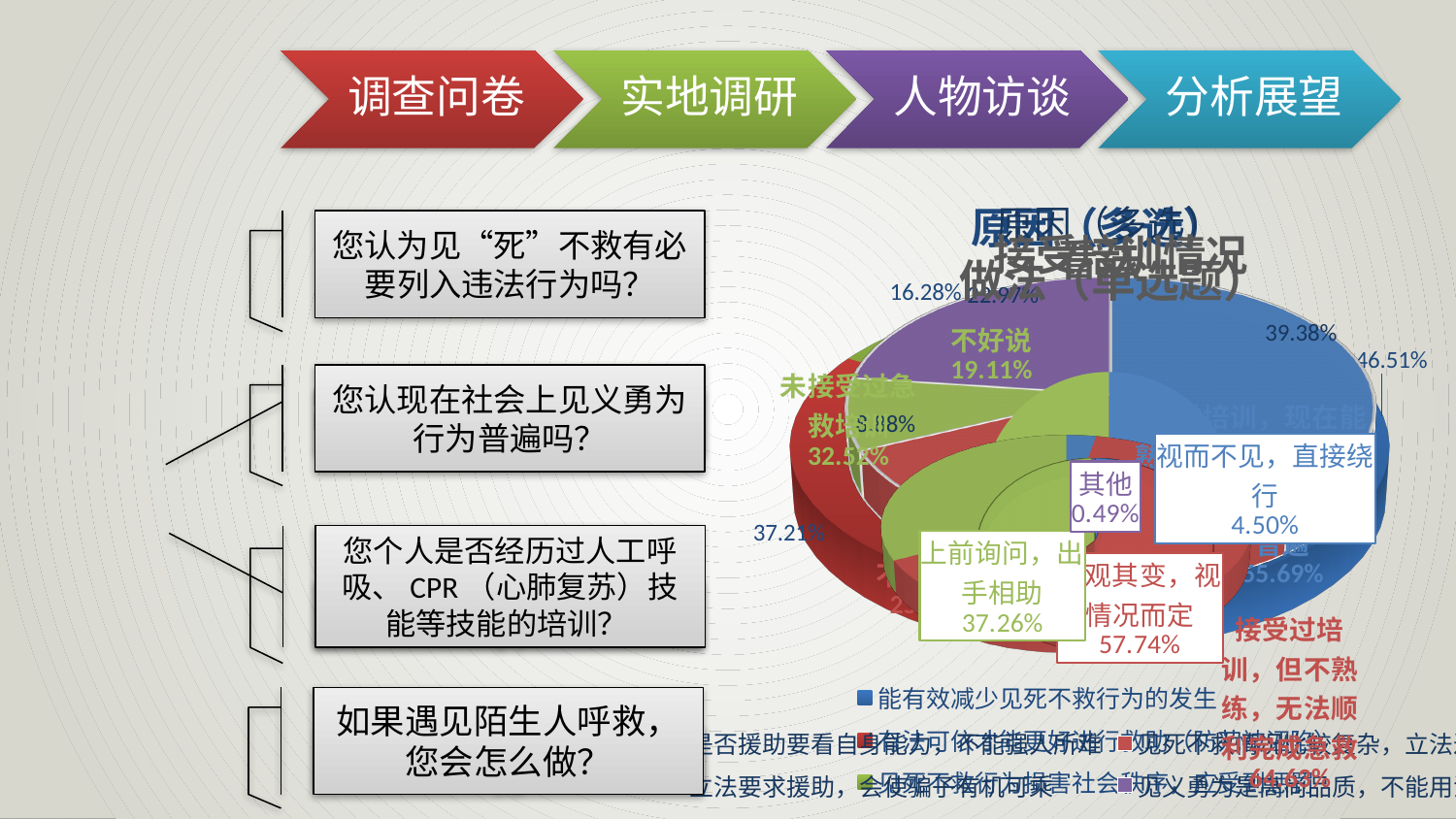

05
Question
调查问卷
实地调研
人物访谈
分析展望

[unsupported chart]

[unsupported chart]

### Chart:

| Category | 看法 |
|---|---|
| 普遍 | 137.0 |
| 不太普遍 | 62.0 |
| 不好说 | 47.0 |

[unsupported chart]

06

Question
您认为见“死”不救有必要列入违法行为吗？

[unsupported chart]

您认现在社会上见义勇为行为普遍吗？
25.61%（63人）有必要

07
Question
您个人是否经历过人工呼吸、CPR（心肺复苏）技能等技能的培训？
72.76%（179人）没必要

08
Question
如果遇见陌生人呼救，您会怎么做？
1.63%（4人）未发表意见